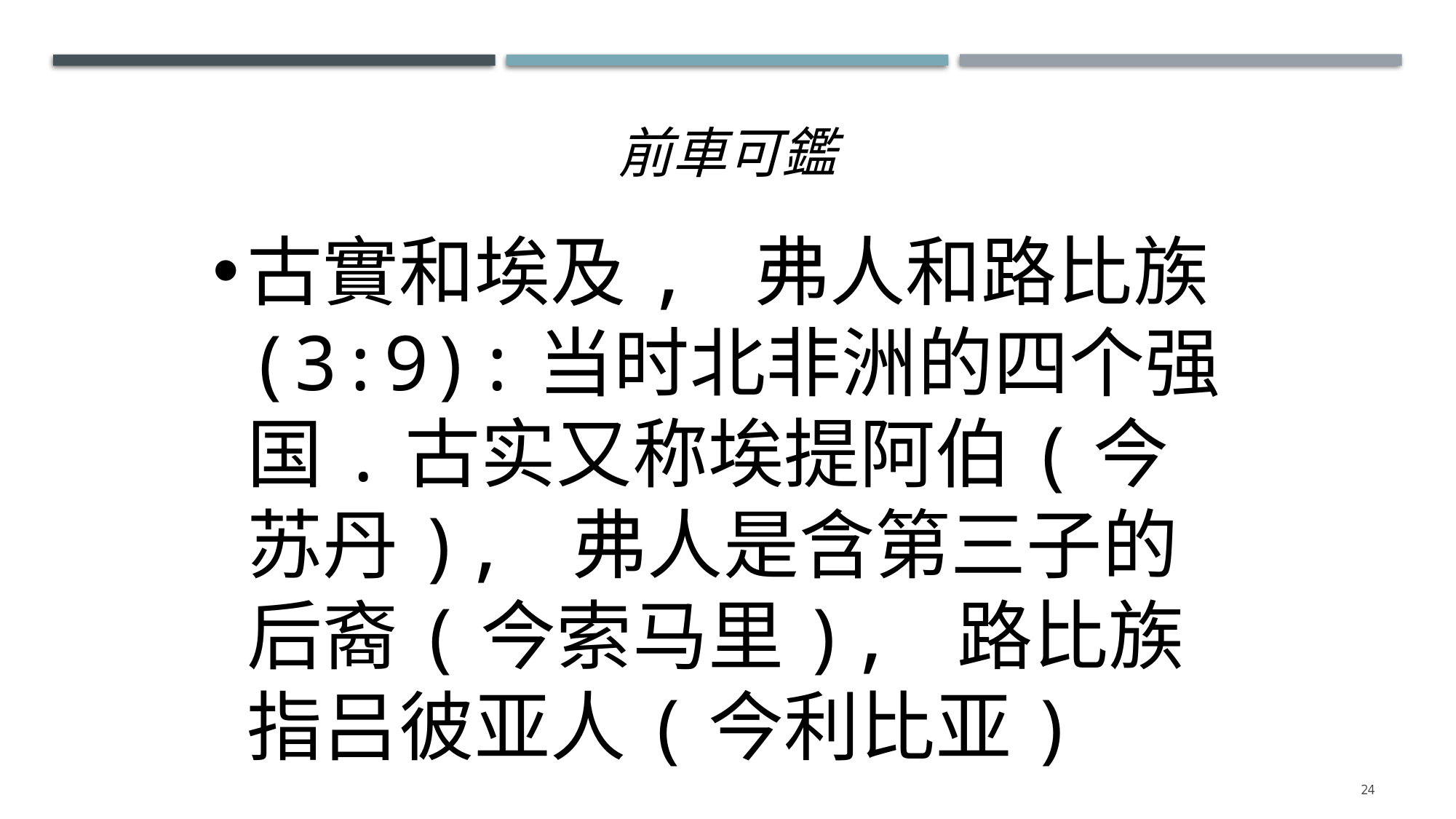

前車可鑑

古實和埃及, 弗人和路比族(3:9):当时北非洲的四个强国.古实又称埃提阿伯(今苏丹), 弗人是含第三子的后裔(今索马里), 路比族指吕彼亚人(今利比亚)
24